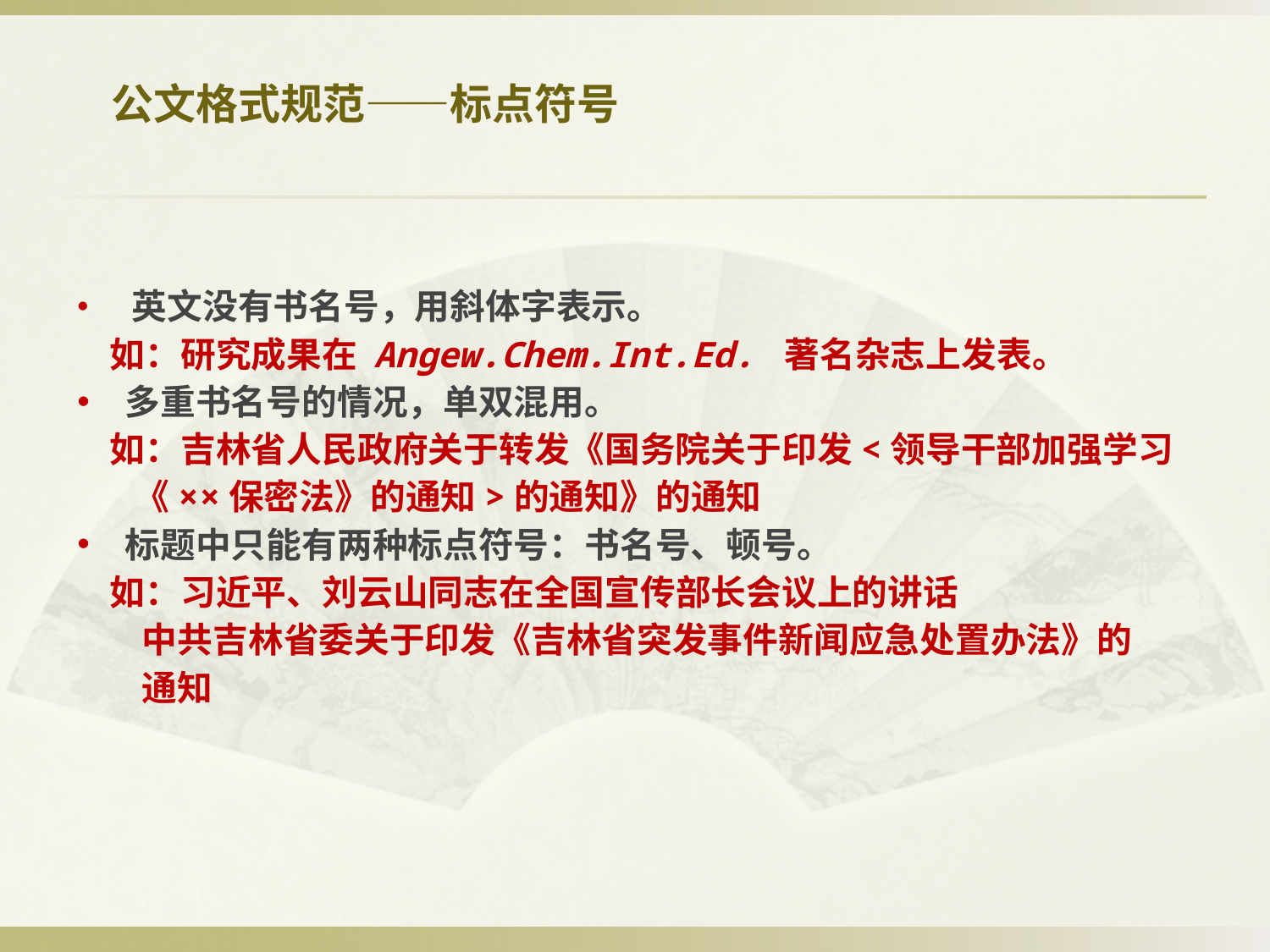

公文格式规范——标点符号

 英文没有书名号，用斜体字表示。
   如：研究成果在 Angew.Chem.Int.Ed. 著名杂志上发表。
多重书名号的情况，单双混用。
   如：吉林省人民政府关于转发《国务院关于印发<领导干部加强学习
      《××保密法》的通知>的通知》的通知
标题中只能有两种标点符号：书名号、顿号。
   如：习近平、刘云山同志在全国宣传部长会议上的讲话
       中共吉林省委关于印发《吉林省突发事件新闻应急处置办法》的
       通知